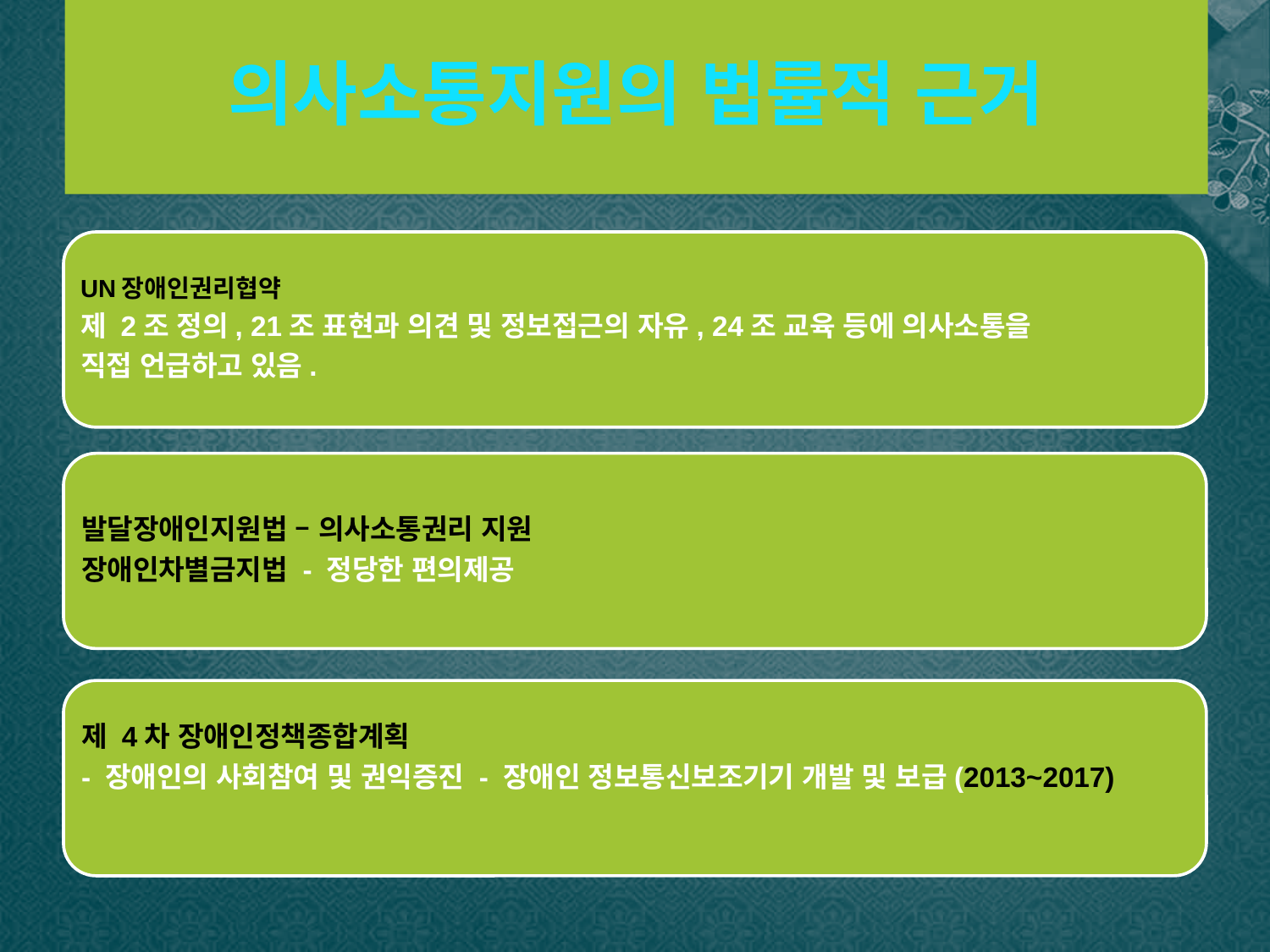

의사소통지원의 법률적 근거
UN장애인권리협약
제 2조 정의, 21조 표현과 의견 및 정보접근의 자유, 24조 교육 등에 의사소통을
직접 언급하고 있음.
발달장애인지원법 – 의사소통권리 지원
장애인차별금지법 - 정당한 편의제공
제 4차 장애인정책종합계획
- 장애인의 사회참여 및 권익증진 - 장애인 정보통신보조기기 개발 및 보급(2013~2017)